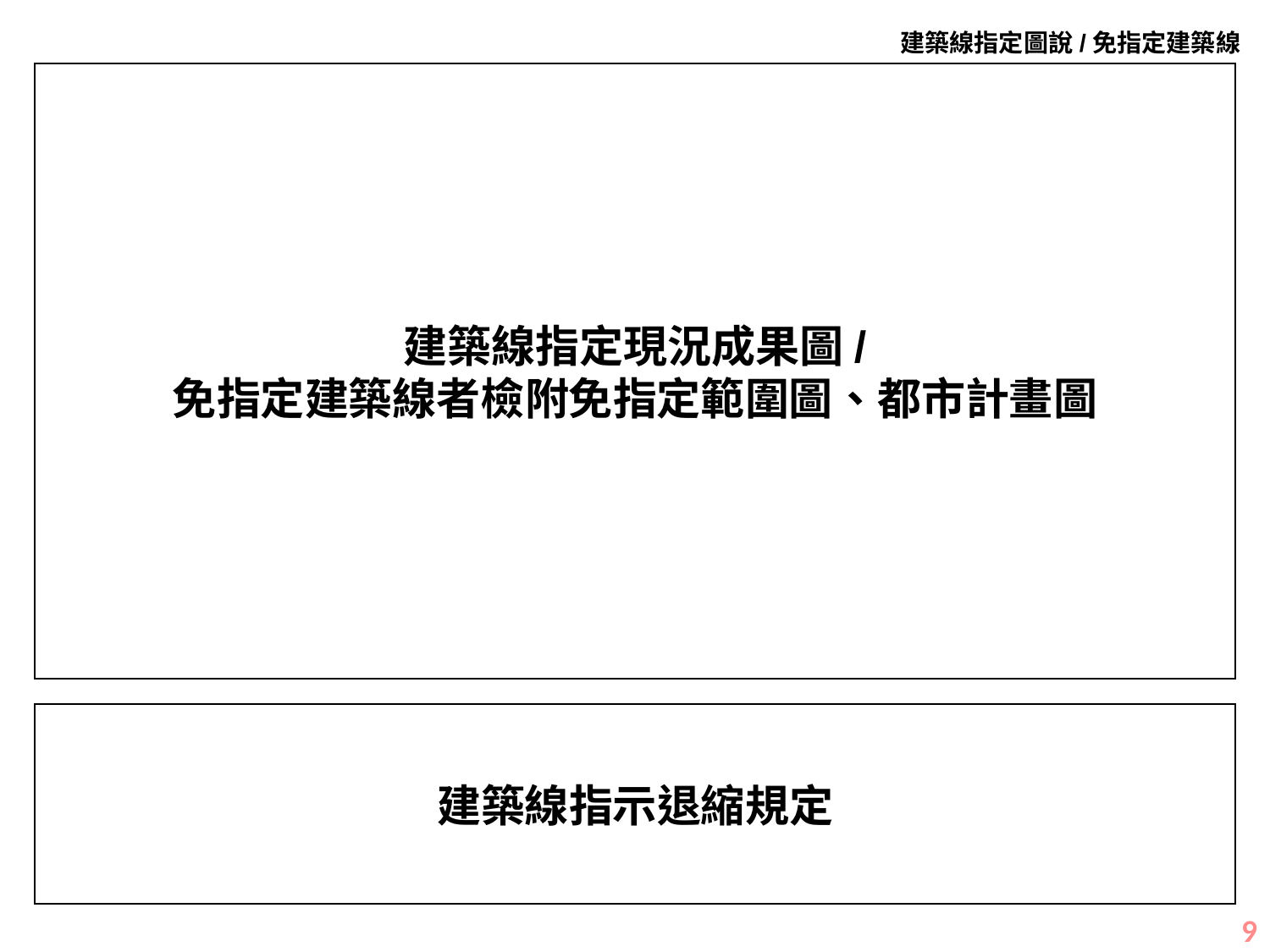

建築線指定圖說/免指定建築線
建築線指定現況成果圖/
免指定建築線者檢附免指定範圍圖、都市計畫圖
12F,B3F
建築線指示退縮規定
9